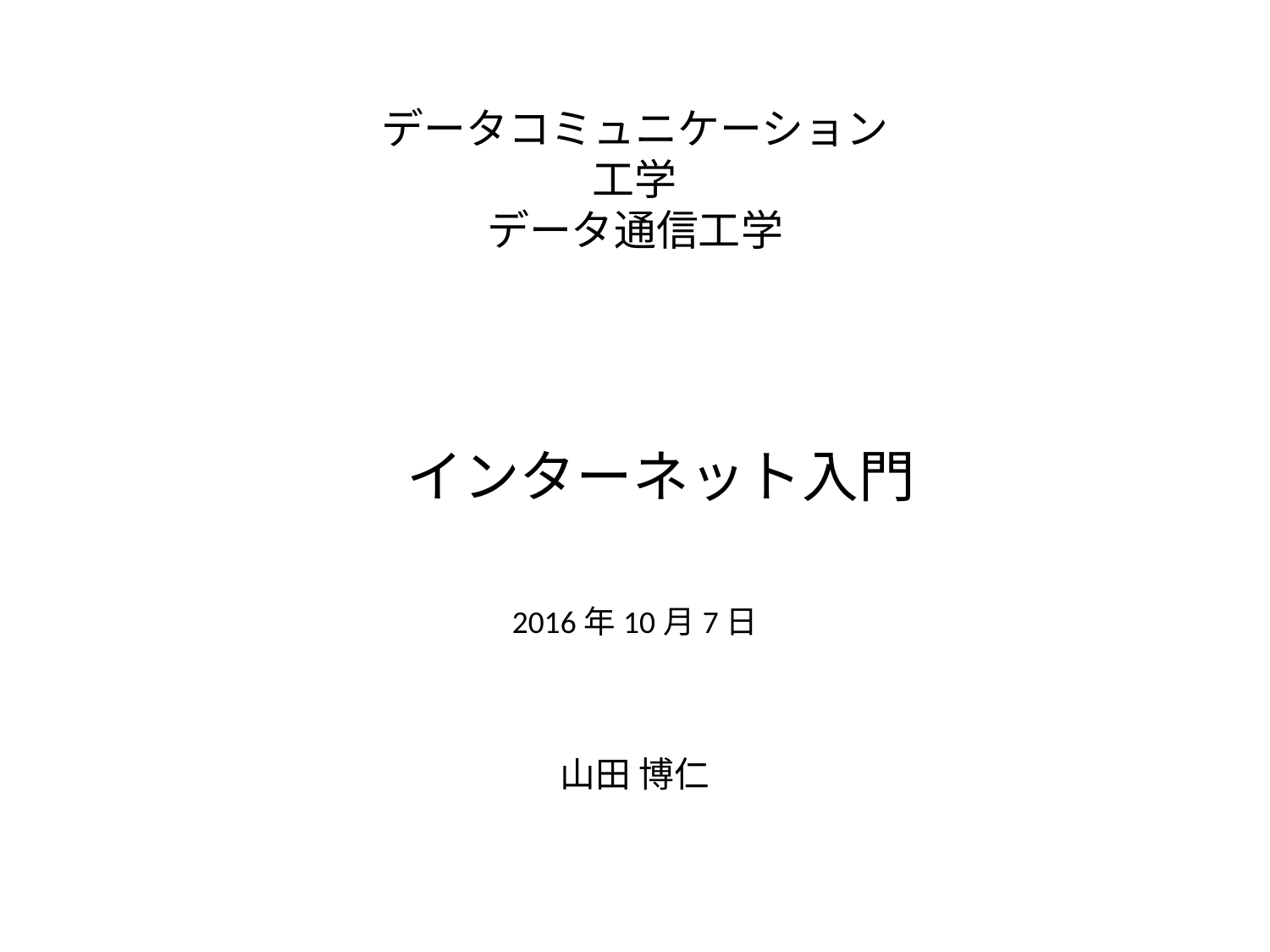

# データコミュニケーション工学 データ通信工学
インターネット入門
2016年10月7日
山田 博仁